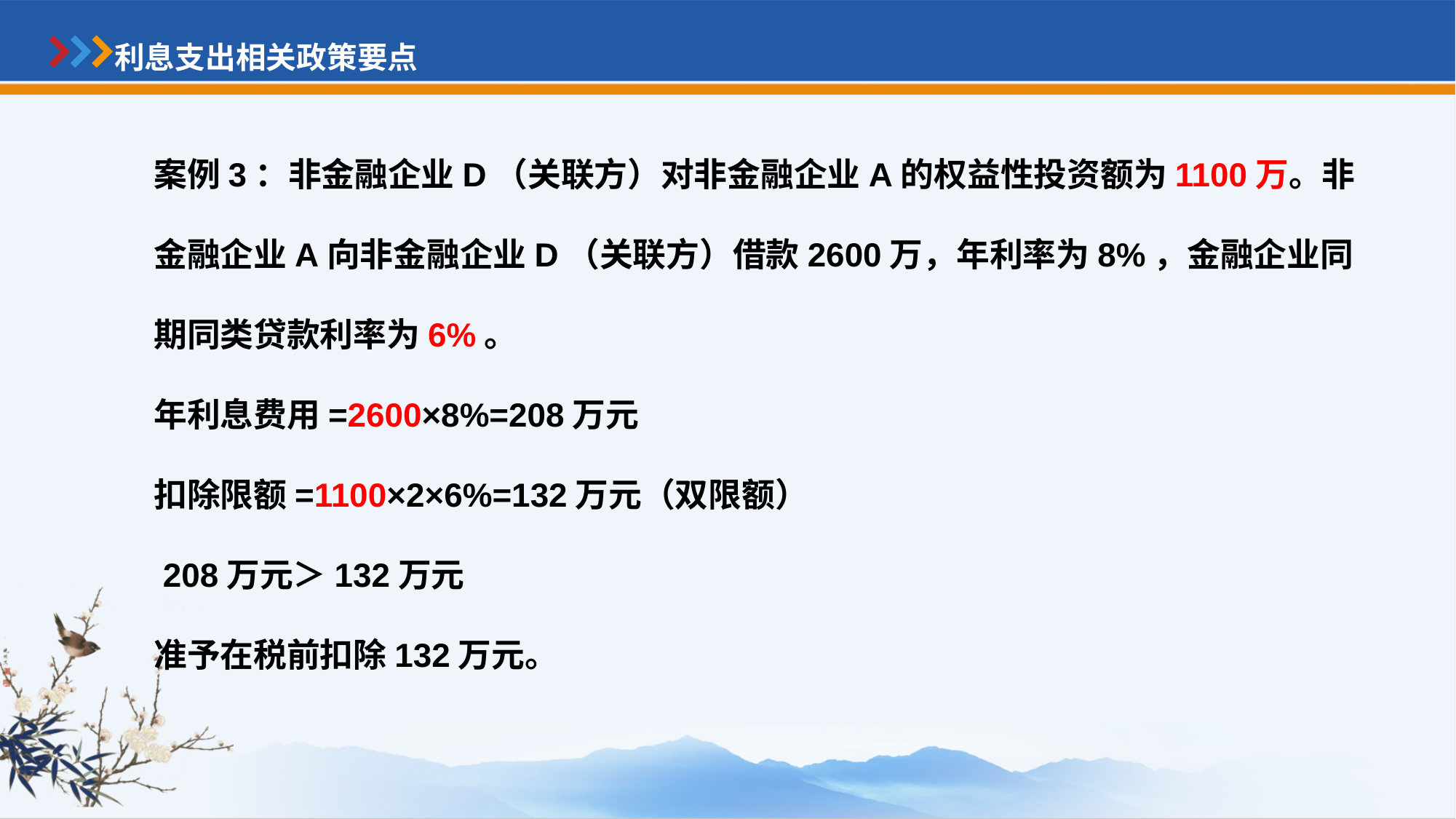

利息支出相关政策要点

案例3：非金融企业D（关联方）对非金融企业A的权益性投资额为1100万。非金融企业A向非金融企业D（关联方）借款2600万，年利率为8%，金融企业同期同类贷款利率为6%。
年利息费用=2600×8%=208万元
扣除限额=1100×2×6%=132万元（双限额）
 208万元＞132万元
准予在税前扣除132万元。